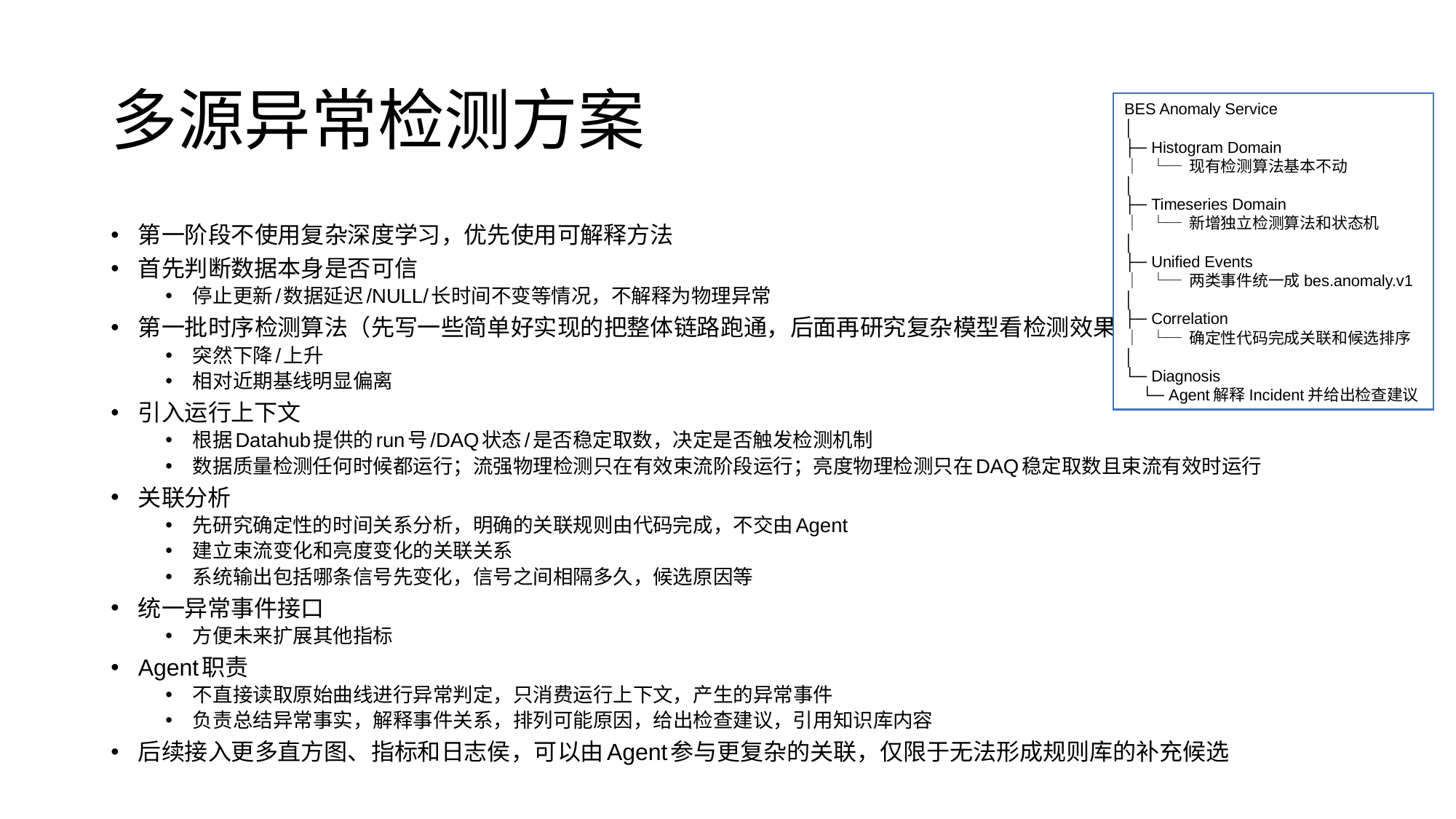

# 多源异常检测方案
BES Anomaly Service
│
├─ Histogram Domain
│   └─ 现有检测算法基本不动
│
├─ Timeseries Domain
│   └─ 新增独立检测算法和状态机
│
├─ Unified Events
│   └─ 两类事件统一成bes.anomaly.v1
│
├─ Correlation
│   └─ 确定性代码完成关联和候选排序
│
└─ Diagnosis
    └─ Agent解释Incident并给出检查建议
第一阶段不使用复杂深度学习，优先使用可解释方法
首先判断数据本身是否可信
停止更新/数据延迟/NULL/长时间不变等情况，不解释为物理异常
第一批时序检测算法（先写一些简单好实现的把整体链路跑通，后面再研究复杂模型看检测效果）
突然下降/上升
相对近期基线明显偏离
引入运行上下文
根据Datahub提供的run号/DAQ状态/是否稳定取数，决定是否触发检测机制
数据质量检测任何时候都运行；流强物理检测只在有效束流阶段运行；亮度物理检测只在DAQ稳定取数且束流有效时运行
关联分析
先研究确定性的时间关系分析，明确的关联规则由代码完成，不交由Agent
建立束流变化和亮度变化的关联关系
系统输出包括哪条信号先变化，信号之间相隔多久，候选原因等
统一异常事件接口
方便未来扩展其他指标
Agent职责
不直接读取原始曲线进行异常判定，只消费运行上下文，产生的异常事件
负责总结异常事实，解释事件关系，排列可能原因，给出检查建议，引用知识库内容
后续接入更多直方图、指标和日志侯，可以由Agent参与更复杂的关联，仅限于无法形成规则库的补充候选